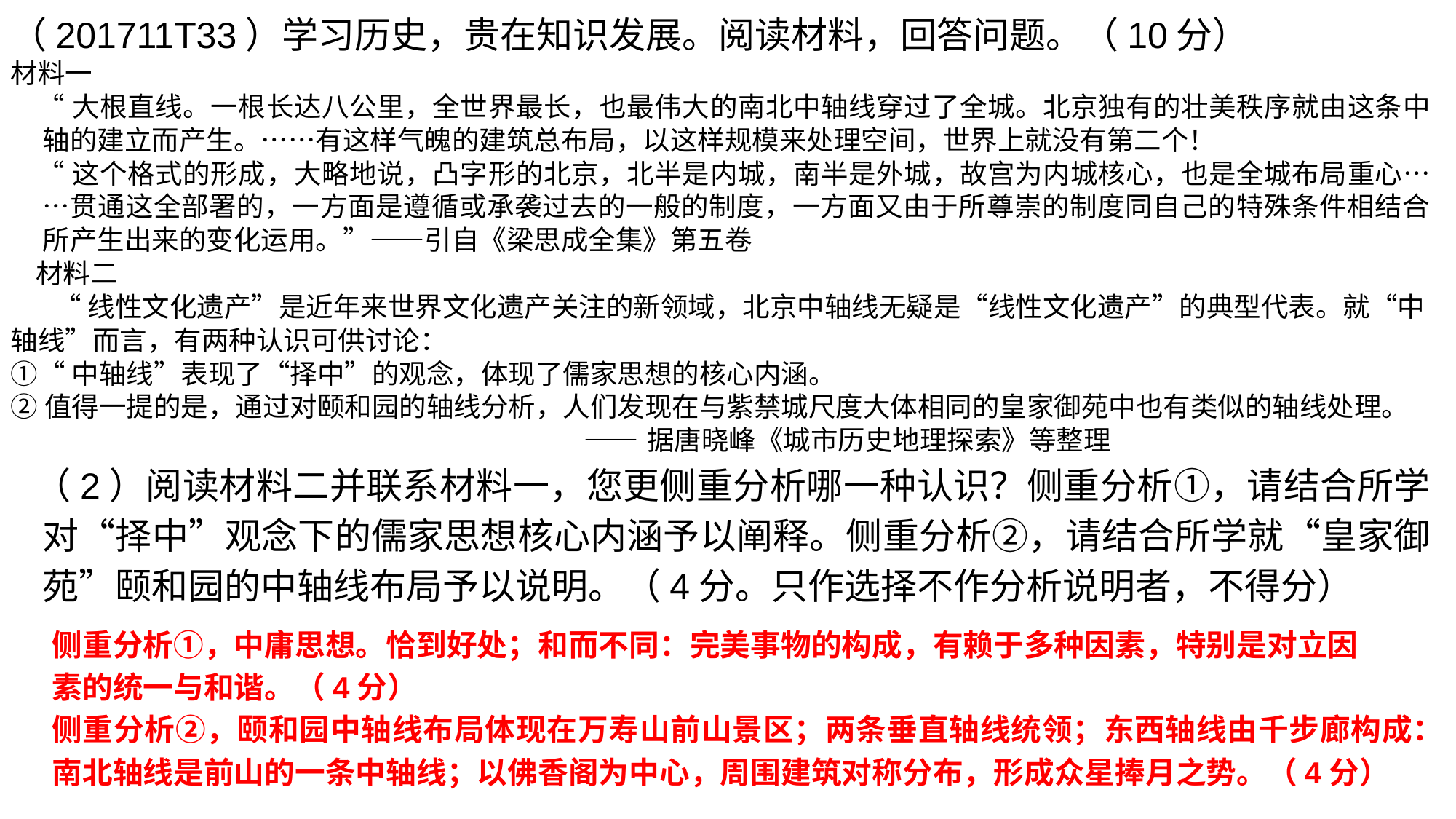

（201711T33）学习历史，贵在知识发展。阅读材料，回答问题。（10分）
材料一
    “大根直线。一根长达八公里，全世界最长，也最伟大的南北中轴线穿过了全城。北京独有的壮美秩序就由这条中轴的建立而产生。……有这样气魄的建筑总布局，以这样规模来处理空间，世界上就没有第二个！
    “这个格式的形成，大略地说，凸字形的北京，北半是内城，南半是外城，故宫为内城核心，也是全城布局重心……贯通这全部署的，一方面是遵循或承袭过去的一般的制度，一方面又由于所尊崇的制度同自己的特殊条件相结合所产生出来的变化运用。”——引自《梁思成全集》第五卷
   材料二
       “线性文化遗产”是近年来世界文化遗产关注的新领域，北京中轴线无疑是“线性文化遗产”的典型代表。就“中轴线”而言，有两种认识可供讨论：
①“中轴线”表现了“择中”的观念，体现了儒家思想的核心内涵。
②值得一提的是，通过对颐和园的轴线分析，人们发现在与紫禁城尺度大体相同的皇家御苑中也有类似的轴线处理。
                                                                                             ——据唐晓峰《城市历史地理探索》等整理
（2）阅读材料二并联系材料一，您更侧重分析哪一种认识？侧重分析①，请结合所学对“择中”观念下的儒家思想核心内涵予以阐释。侧重分析②，请结合所学就“皇家御苑”颐和园的中轴线布局予以说明。（4分。只作选择不作分析说明者，不得分）
侧重分析①，中庸思想。恰到好处；和而不同：完美事物的构成，有赖于多种因素，特别是对立因
素的统一与和谐。（4分）
侧重分析②，颐和园中轴线布局体现在万寿山前山景区；两条垂直轴线统领；东西轴线由千步廊构成：南北轴线是前山的一条中轴线；以佛香阁为中心，周围建筑对称分布，形成众星捧月之势。（4分）